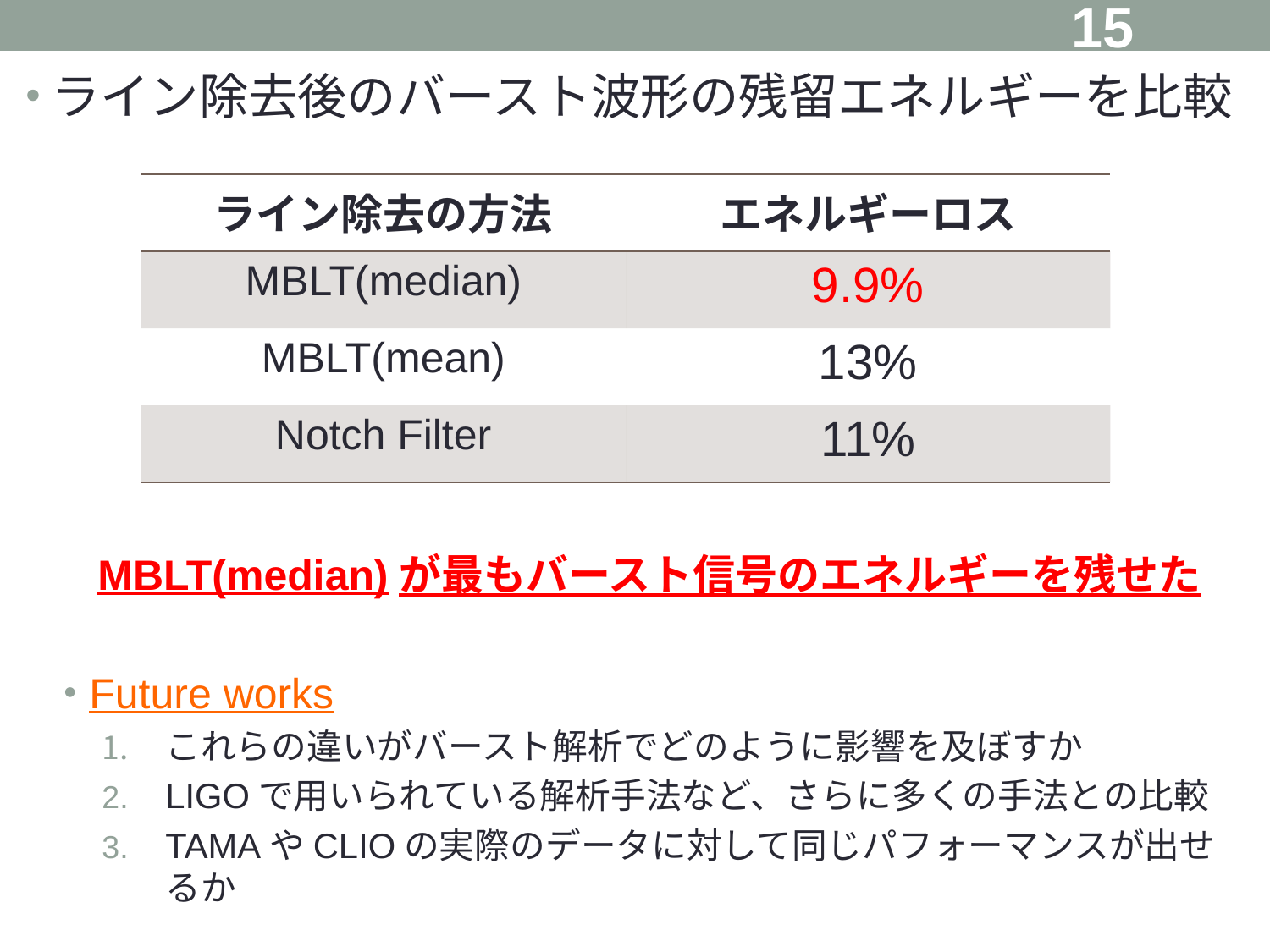

15
ライン除去後のバースト波形の残留エネルギーを比較

MBLT(median)が最もバースト信号のエネルギーを残せた

Future works
これらの違いがバースト解析でどのように影響を及ぼすか
LIGOで用いられている解析手法など、さらに多くの手法との比較
TAMAやCLIOの実際のデータに対して同じパフォーマンスが出せるか

| ライン除去の方法 | エネルギーロス |
| --- | --- |
| MBLT(median) | 9.9% |
| MBLT(mean) | 13% |
| Notch Filter | 11% |